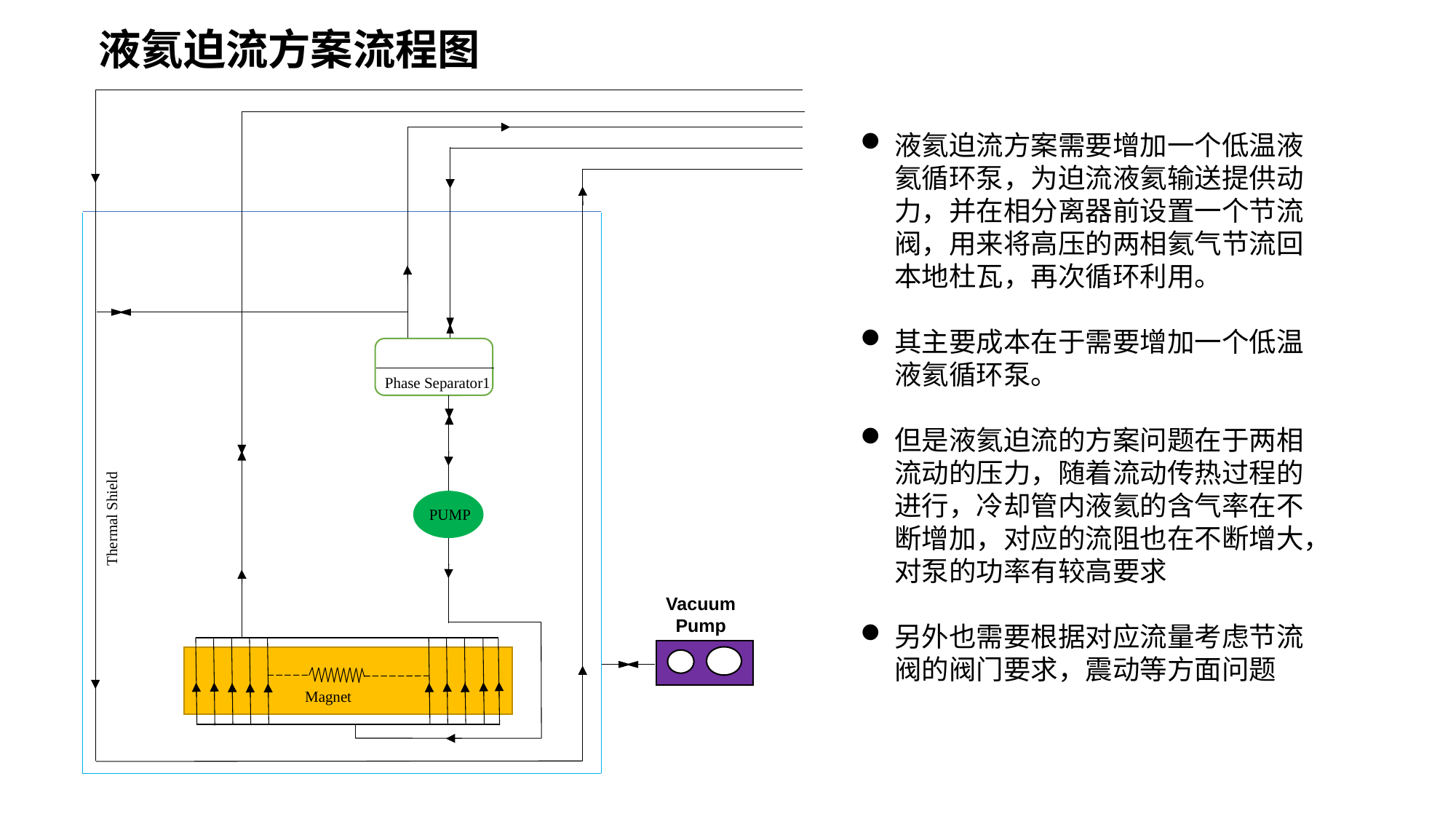

液氦迫流方案流程图
液氦迫流方案需要增加一个低温液氦循环泵，为迫流液氦输送提供动力，并在相分离器前设置一个节流阀，用来将高压的两相氦气节流回本地杜瓦，再次循环利用。

其主要成本在于需要增加一个低温液氦循环泵。

但是液氦迫流的方案问题在于两相流动的压力，随着流动传热过程的进行，冷却管内液氦的含气率在不断增加，对应的流阻也在不断增大，对泵的功率有较高要求

另外也需要根据对应流量考虑节流阀的阀门要求，震动等方面问题

Phase Separator1

Thermal Shield

PUMP
Vacuum Pump

Magnet